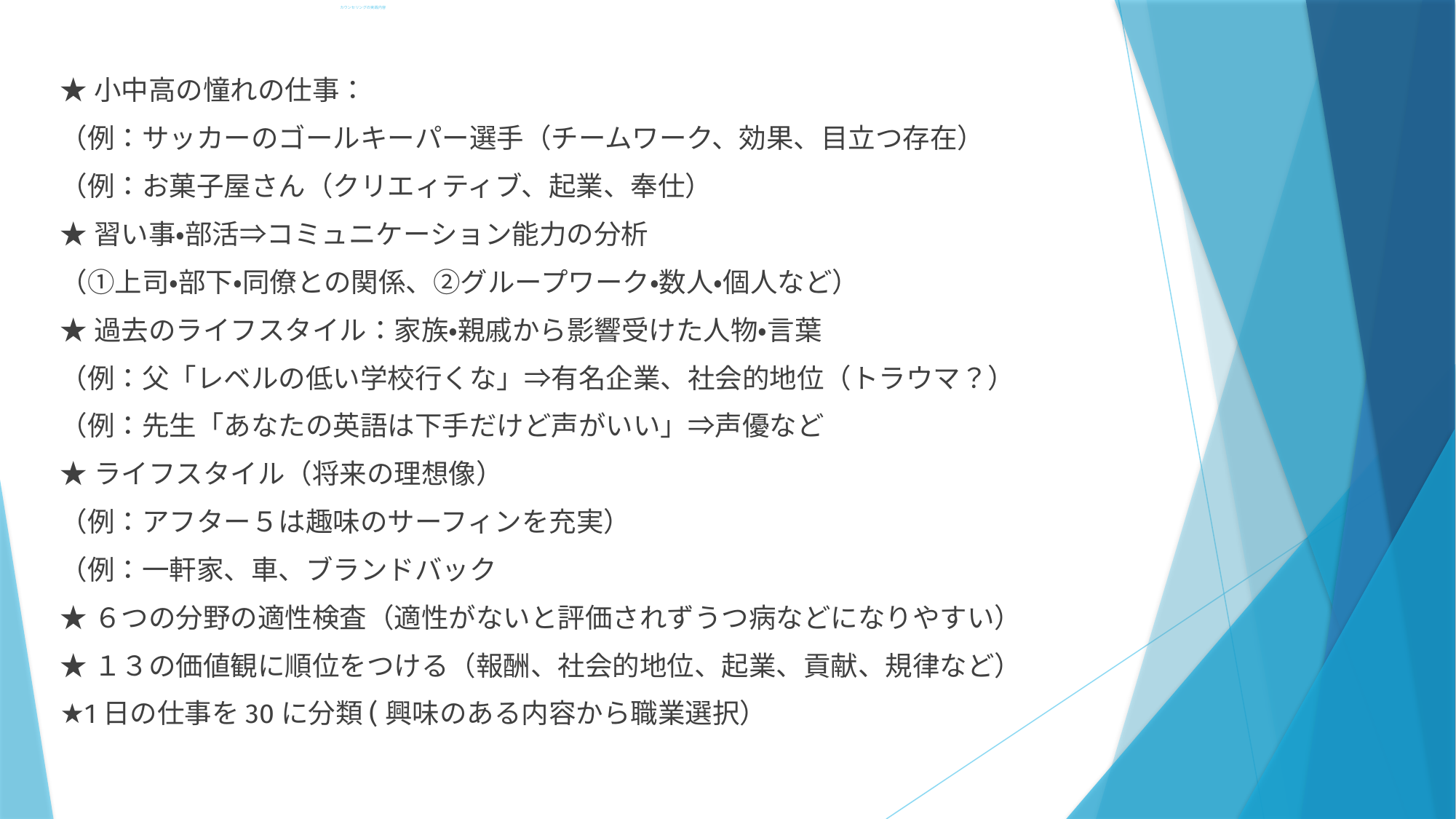

# カウンセリングの実践内容
★小中高の憧れの仕事：
（例：サッカーのゴールキーパー選手（チームワーク、効果、目立つ存在）
（例：お菓子屋さん（クリエィティブ、起業、奉仕）
★習い事・部活⇒コミュニケーション能力の分析
（①上司・部下・同僚との関係、②グループワーク・数人・個人など）
★過去のライフスタイル：家族・親戚から影響受けた人物・言葉
（例：父「レベルの低い学校行くな」⇒有名企業、社会的地位（トラウマ？）
（例：先生「あなたの英語は下手だけど声がいい」⇒声優など
★ライフスタイル（将来の理想像）
（例：アフター５は趣味のサーフィンを充実）
（例：一軒家、車、ブランドバック
★６つの分野の適性検査（適性がないと評価されずうつ病などになりやすい）
★１３の価値観に順位をつける（報酬、社会的地位、起業、貢献、規律など）
★1日の仕事を30に分類(興味のある内容から職業選択）